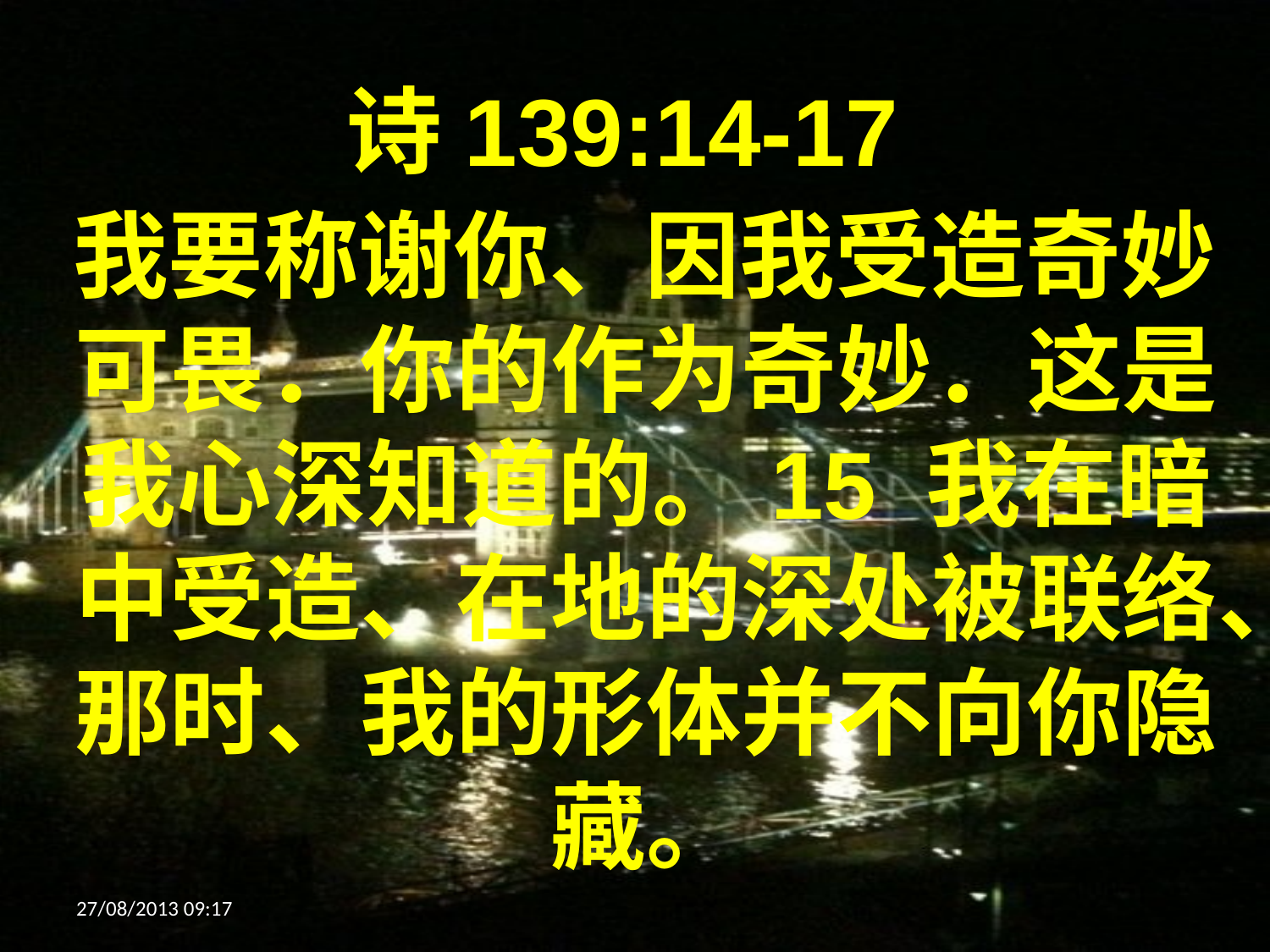

诗139:14-17
 我要称谢你、因我受造奇妙可畏．你的作为奇妙．这是我心深知道的。15 我在暗中受造、在地的深处被联络、那时、我的形体并不向你隐藏。
27/08/2013 09:17